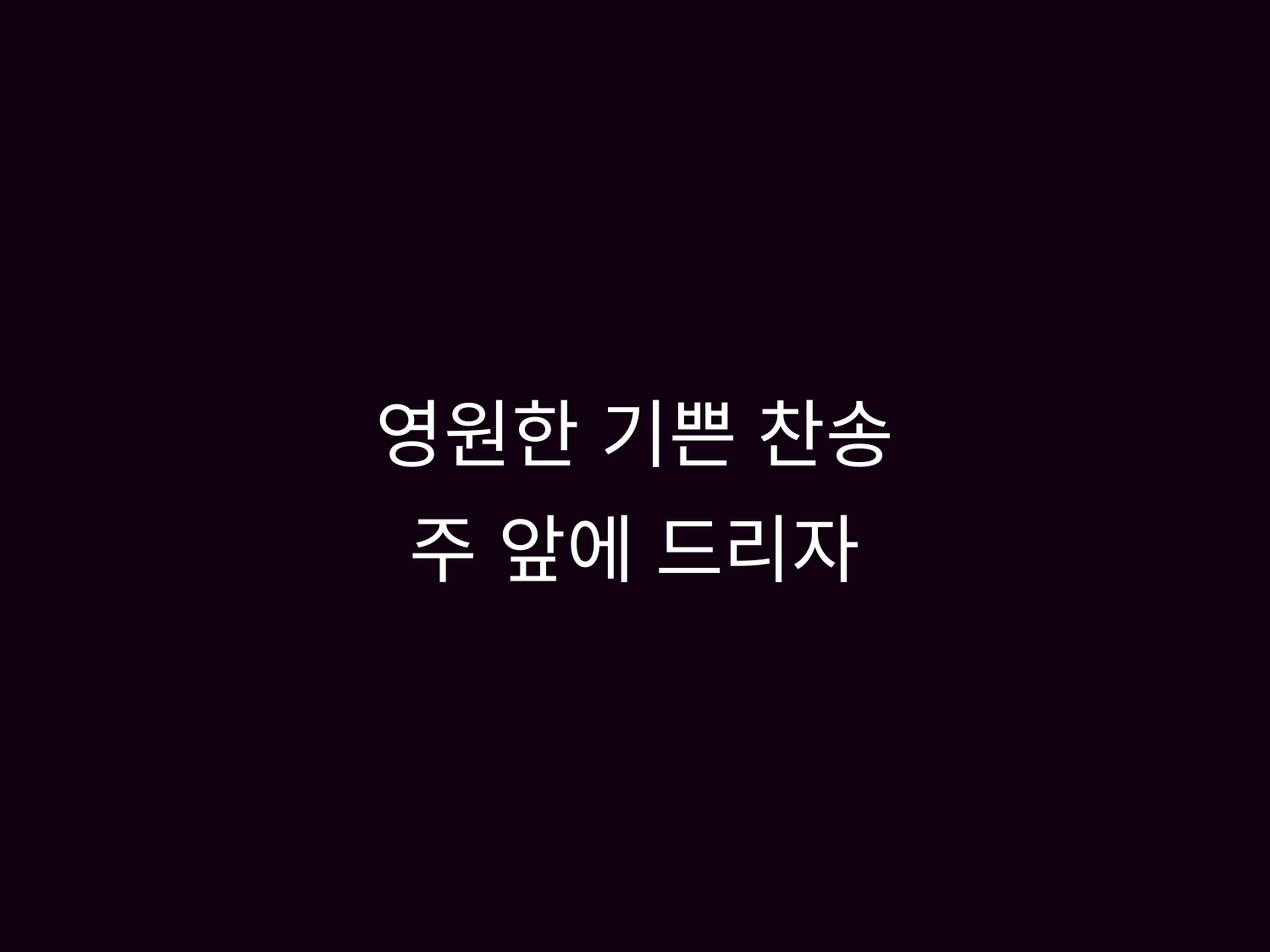

# 영원한 기쁜 찬송 주 앞에 드리자